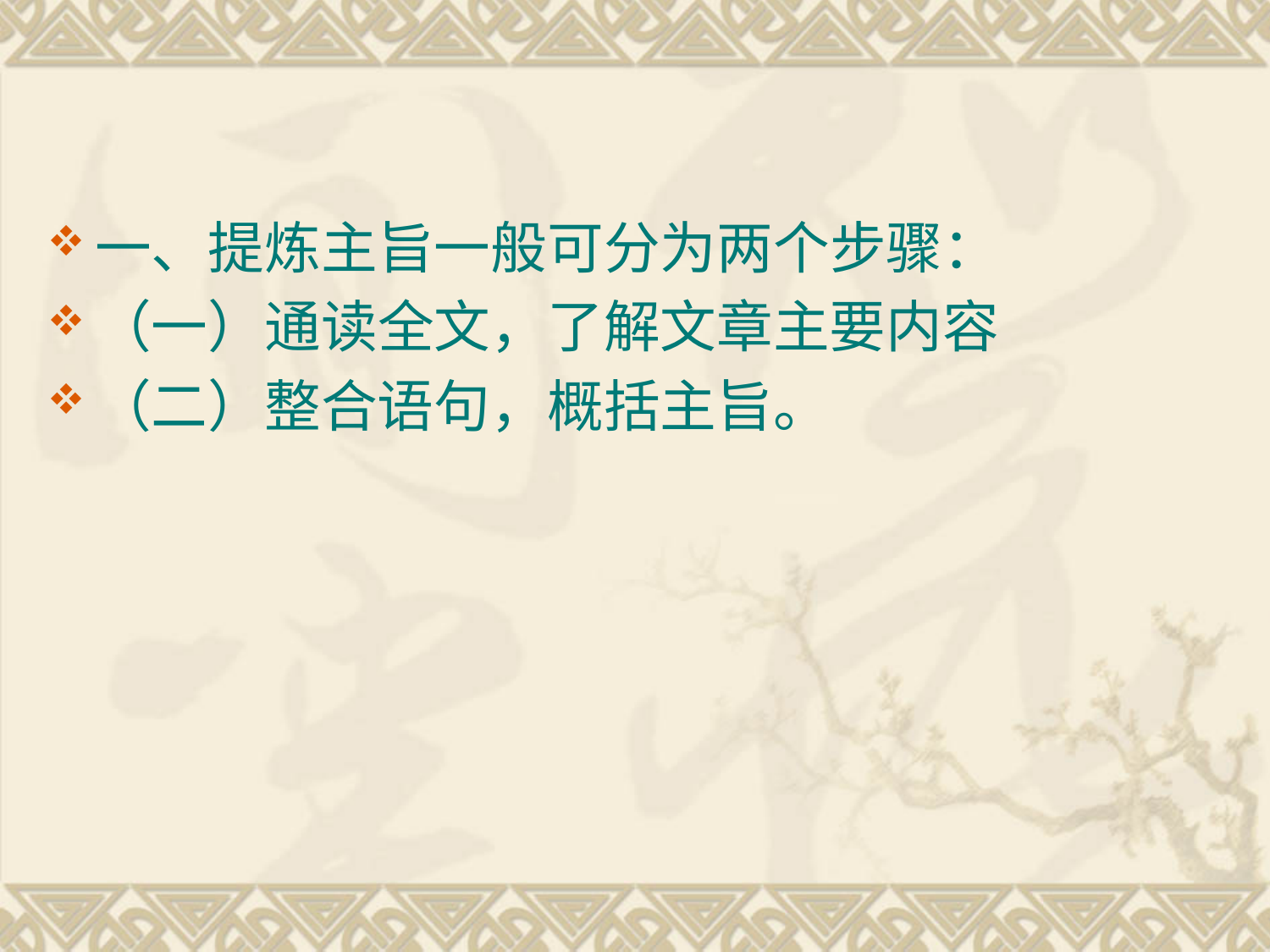

一、提炼主旨一般可分为两个步骤：
（一）通读全文，了解文章主要内容
（二）整合语句，概括主旨。